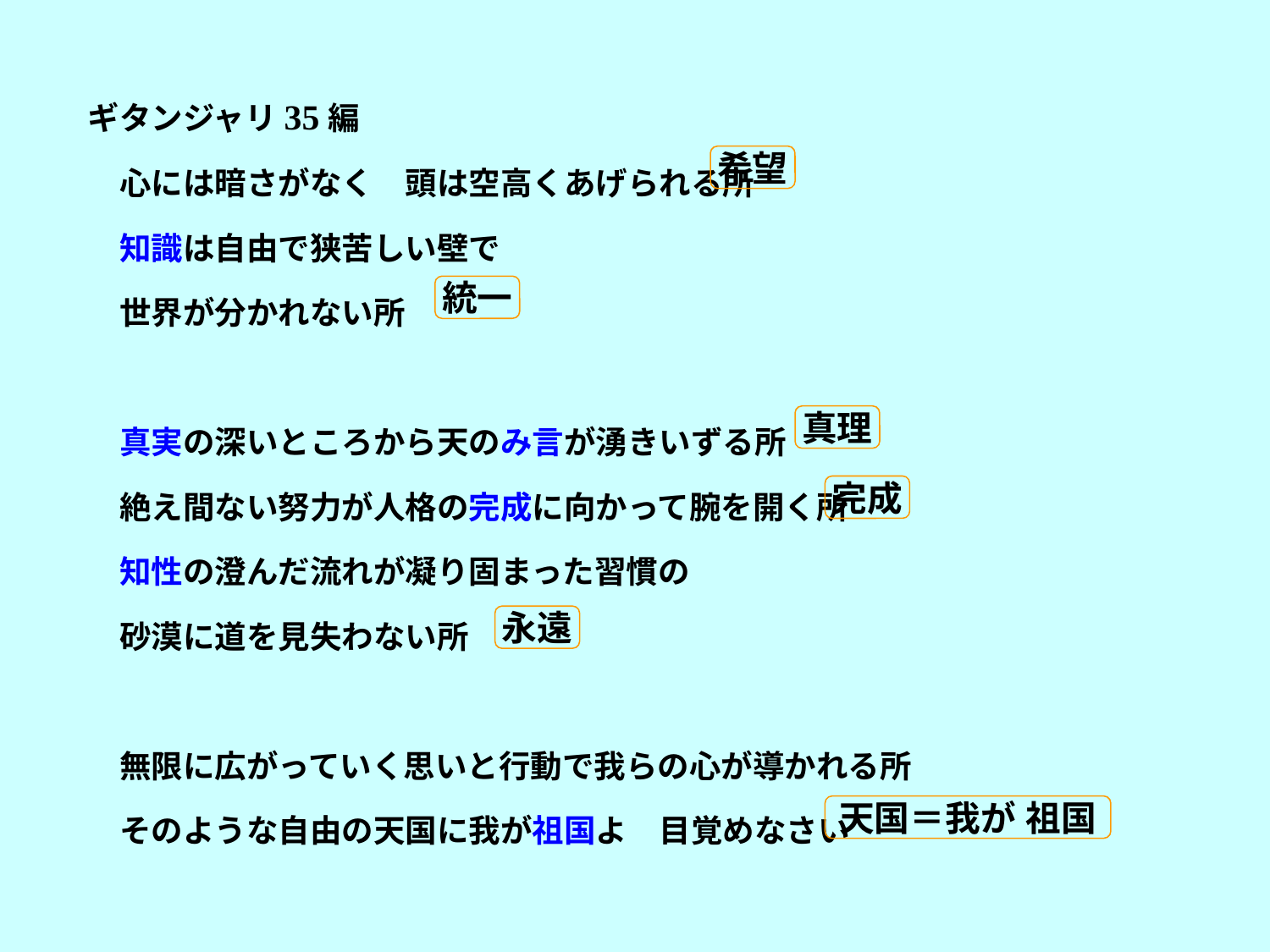

# ギタンジャリ35編 　心には暗さがなく　頭は空高くあげられる所　　 　知識は自由で狭苦しい壁で 　世界が分かれない所 　真実の深いところから天のみ言が湧きいずる所 　絶え間ない努力が人格の完成に向かって腕を開く所 　知性の澄んだ流れが凝り固まった習慣の 　砂漠に道を見失わない所 　無限に広がっていく思いと行動で我らの心が導かれる所 　そのような自由の天国に我が祖国よ　目覚めなさい
希望
統一
真理
完成
永遠
天国＝我が 祖国